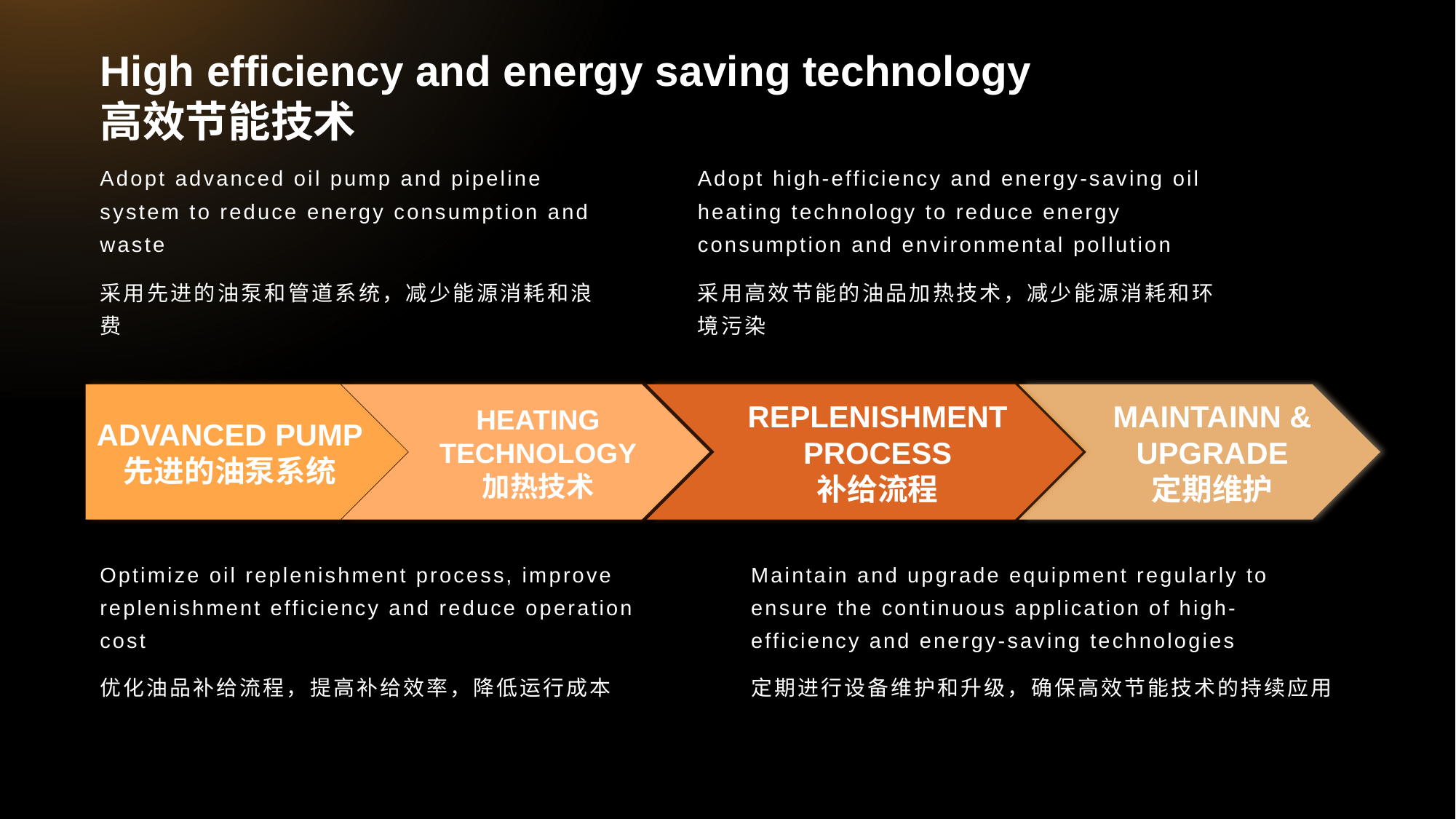

# High efficiency and energy saving technology 高效节能技术
Adopt advanced oil pump and pipeline system to reduce energy consumption and waste
采用先进的油泵和管道系统，减少能源消耗和浪费
Adopt high-efficiency and energy-saving oil heating technology to reduce energy consumption and environmental pollution
采用高效节能的油品加热技术，减少能源消耗和环境污染
ADVANCED PUMP
先进的油泵系统
HEATING TECHNOLOGY
加热技术
REPLENISHMENT PROCESS
补给流程
MAINTAINN & UPGRADE
定期维护
Optimize oil replenishment process, improve replenishment efficiency and reduce operation cost
优化油品补给流程，提高补给效率，降低运行成本
Maintain and upgrade equipment regularly to ensure the continuous application of high-efficiency and energy-saving technologies
定期进行设备维护和升级，确保高效节能技术的持续应用